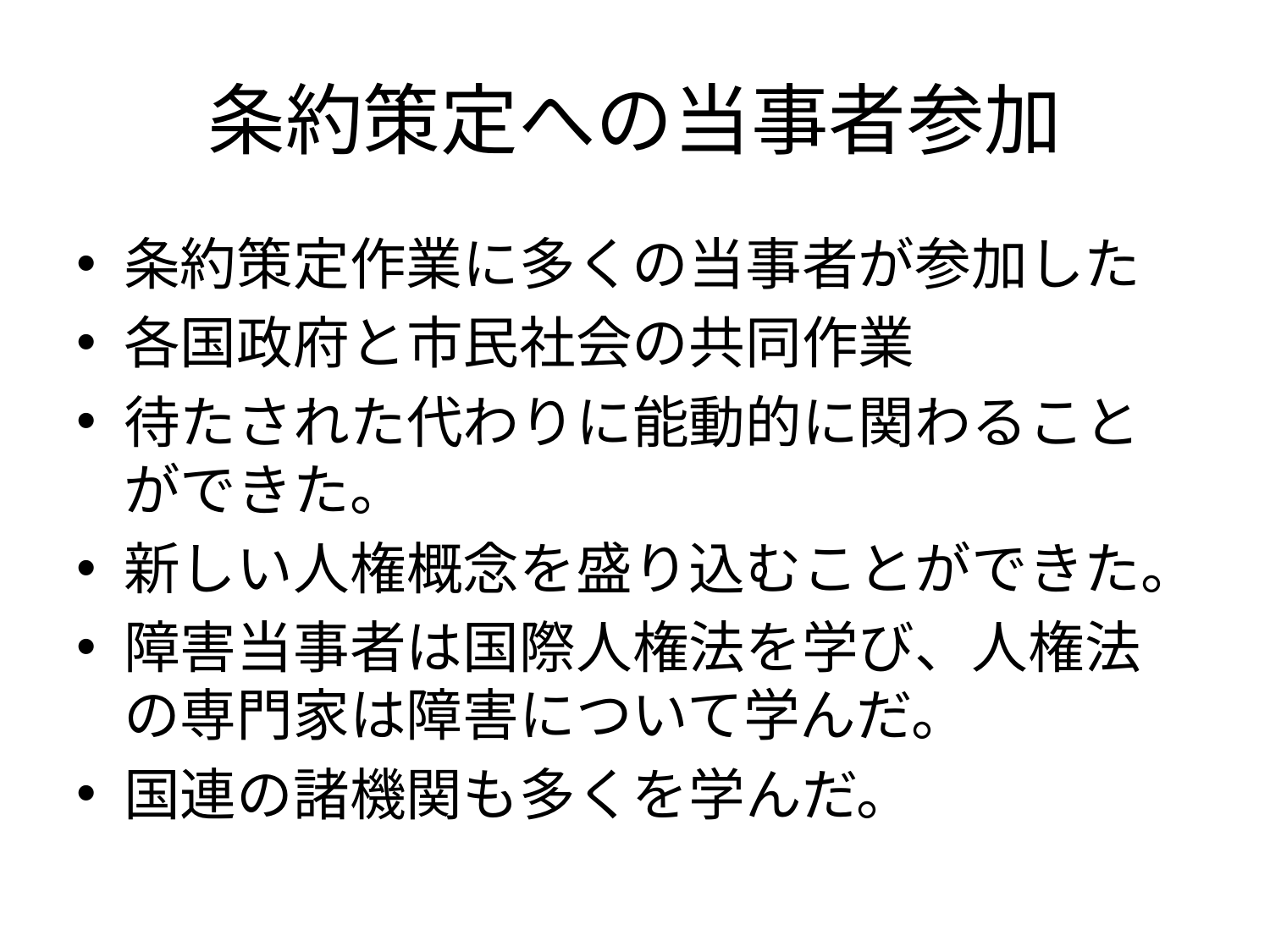

# 条約策定への当事者参加
条約策定作業に多くの当事者が参加した
各国政府と市民社会の共同作業
待たされた代わりに能動的に関わることができた。
新しい人権概念を盛り込むことができた。
障害当事者は国際人権法を学び、人権法の専門家は障害について学んだ。
国連の諸機関も多くを学んだ。